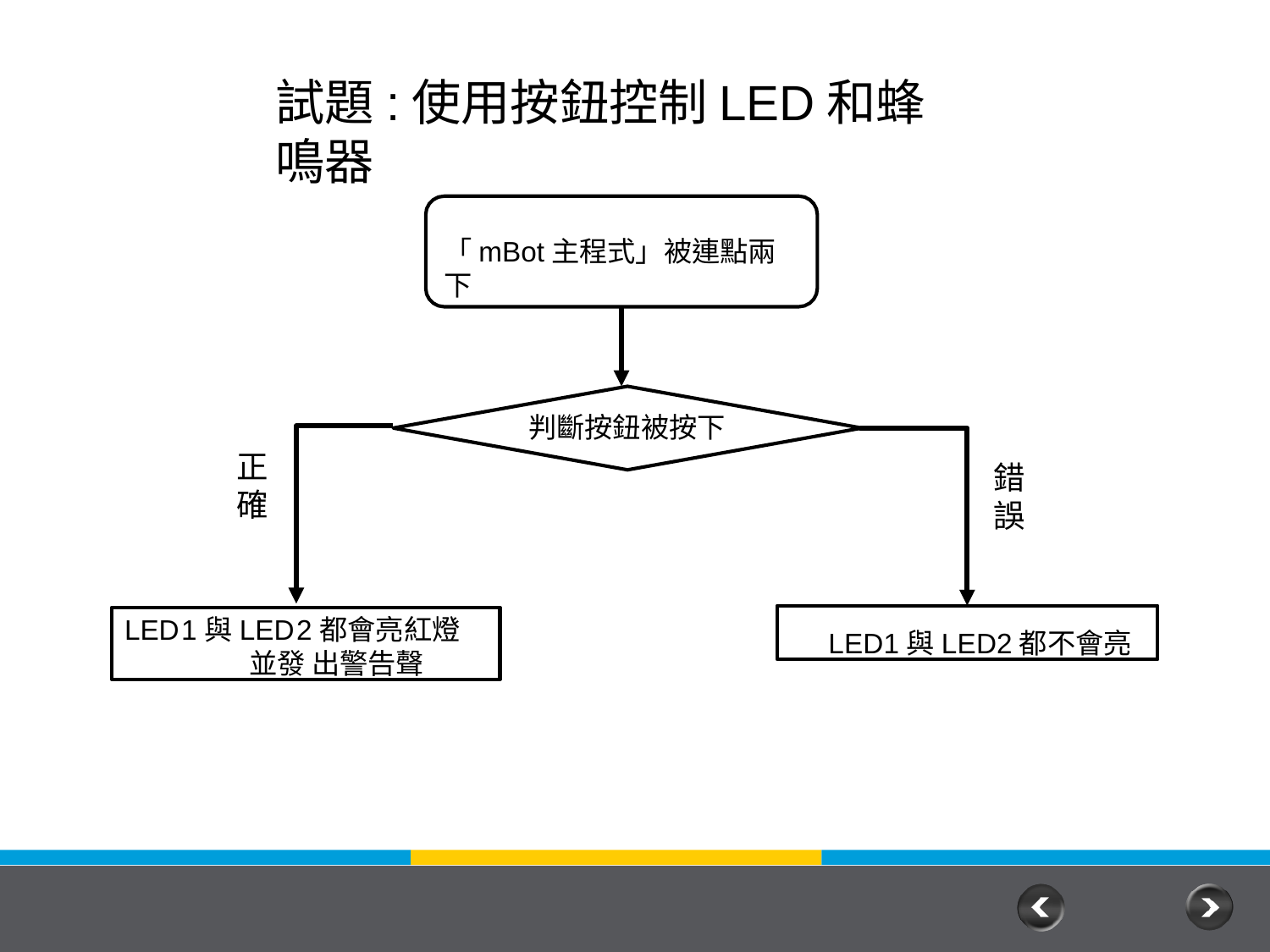

# 試題:使用按鈕控制LED和蜂鳴器

「mBot主程式」被連點兩下

判斷按鈕被按下

正 確
錯 誤

LED1與LED2都不會亮
LED1與LED2都會亮紅燈並發 出警告聲

37